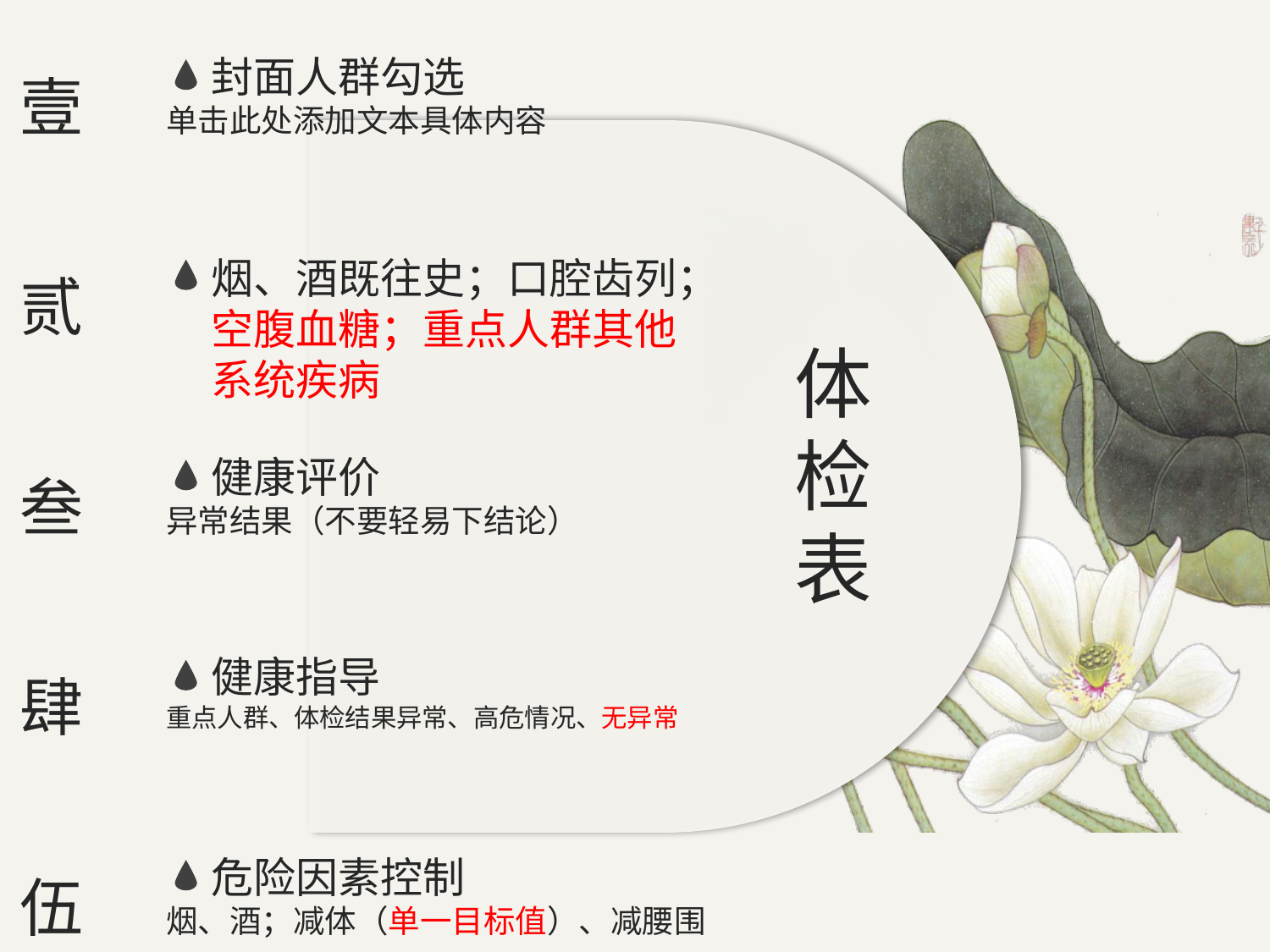

封面人群勾选
壹

单击此处添加文本具体内容
烟、酒既往史；口腔齿列；空腹血糖；重点人群其他系统疾病
贰

体检表
健康评价
叁

异常结果（不要轻易下结论）
健康指导
肆

重点人群、体检结果异常、高危情况、无异常
危险因素控制
伍

烟、酒；减体（单一目标值）、减腰围